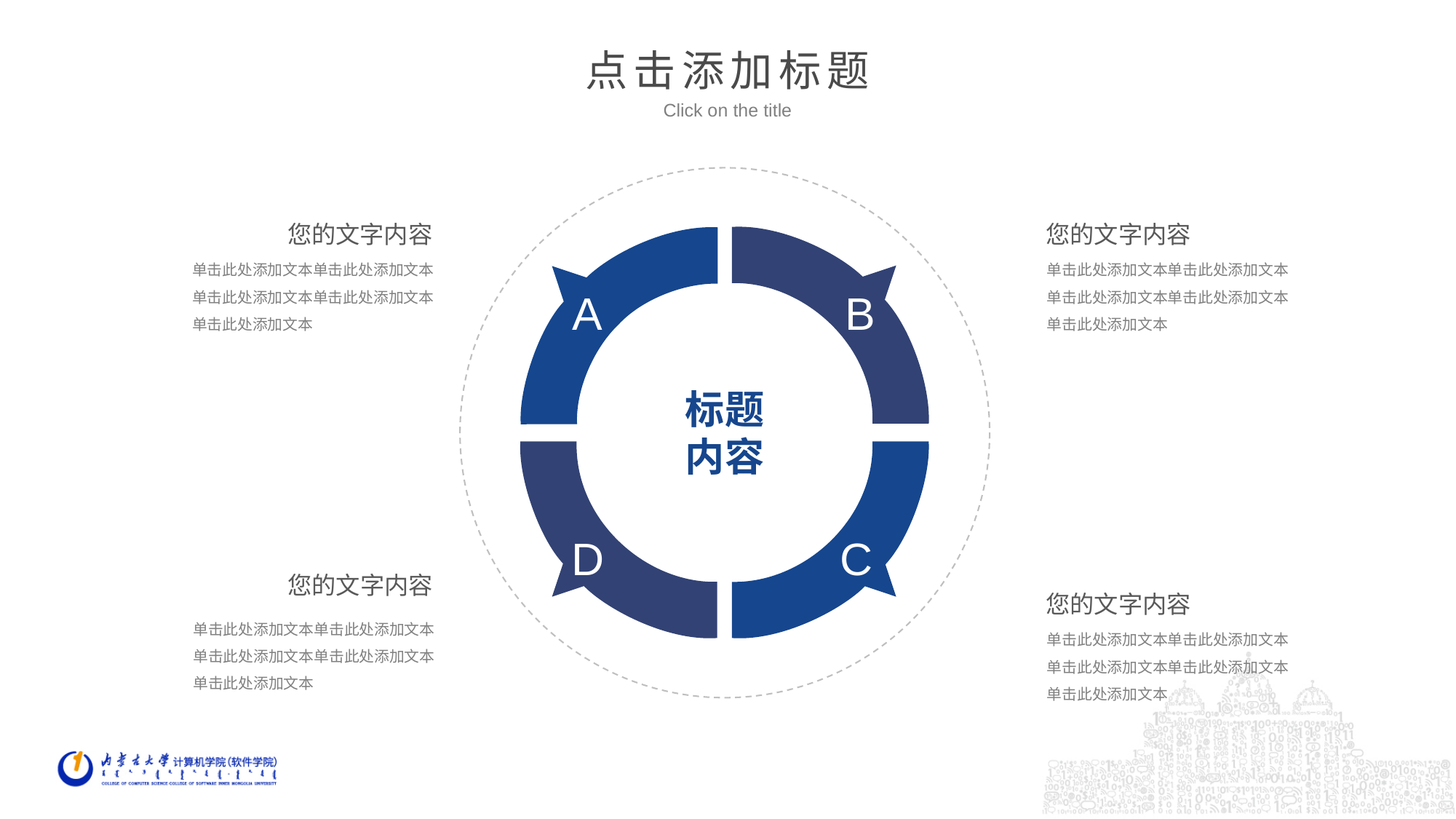

点击添加标题
Click on the title

您的文字内容
您的文字内容

单击此处添加文本单击此处添加文本单击此处添加文本单击此处添加文本单击此处添加文本

单击此处添加文本单击此处添加文本单击此处添加文本单击此处添加文本单击此处添加文本

A
B
标题
内容

D
C
您的文字内容
您的文字内容
单击此处添加文本单击此处添加文本单击此处添加文本单击此处添加文本单击此处添加文本

单击此处添加文本单击此处添加文本单击此处添加文本单击此处添加文本单击此处添加文本